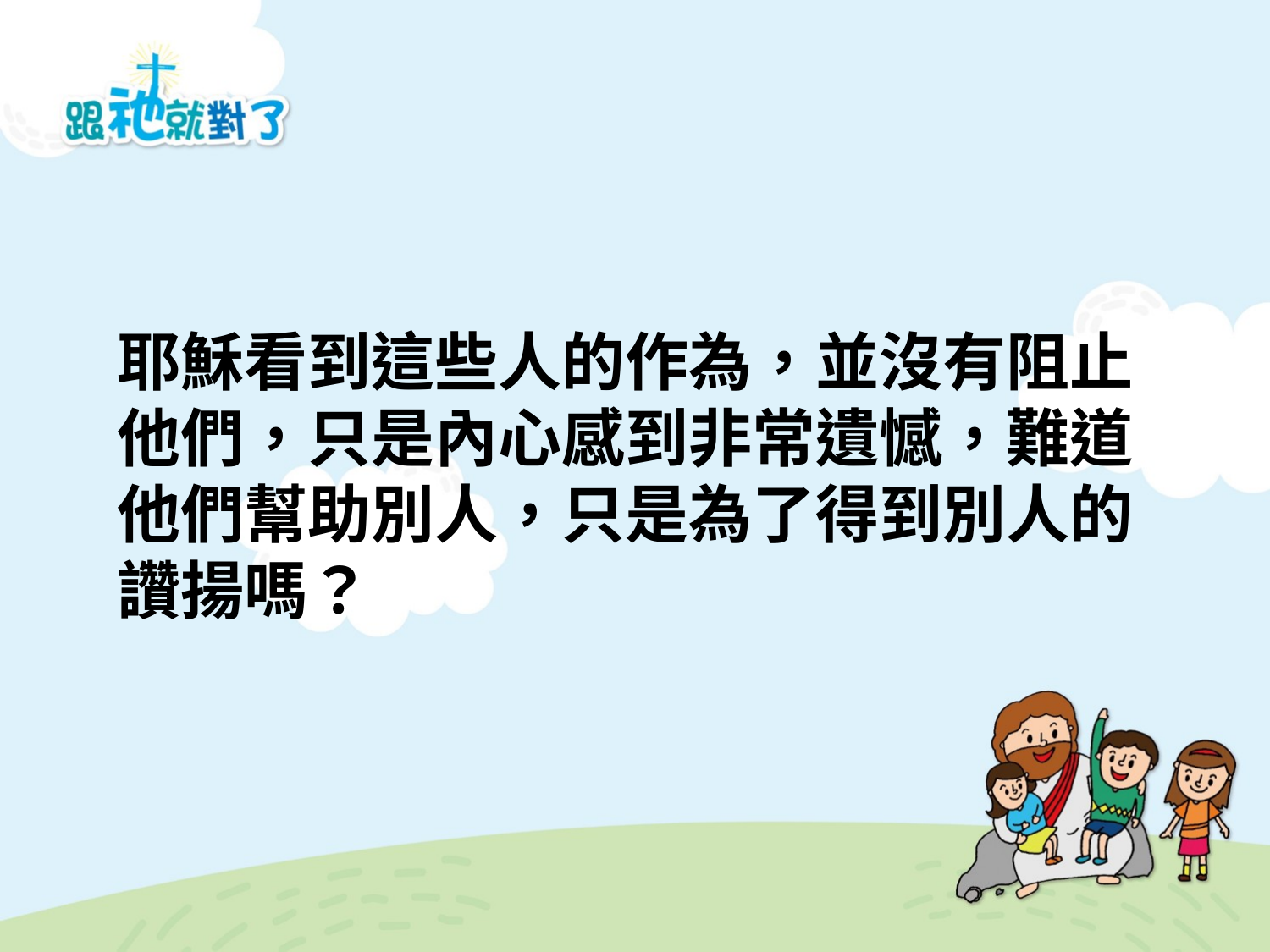

耶穌看到這些人的作為，並沒有阻止他們，只是內心感到非常遺憾，難道他們幫助別人，只是為了得到別人的讚揚嗎？